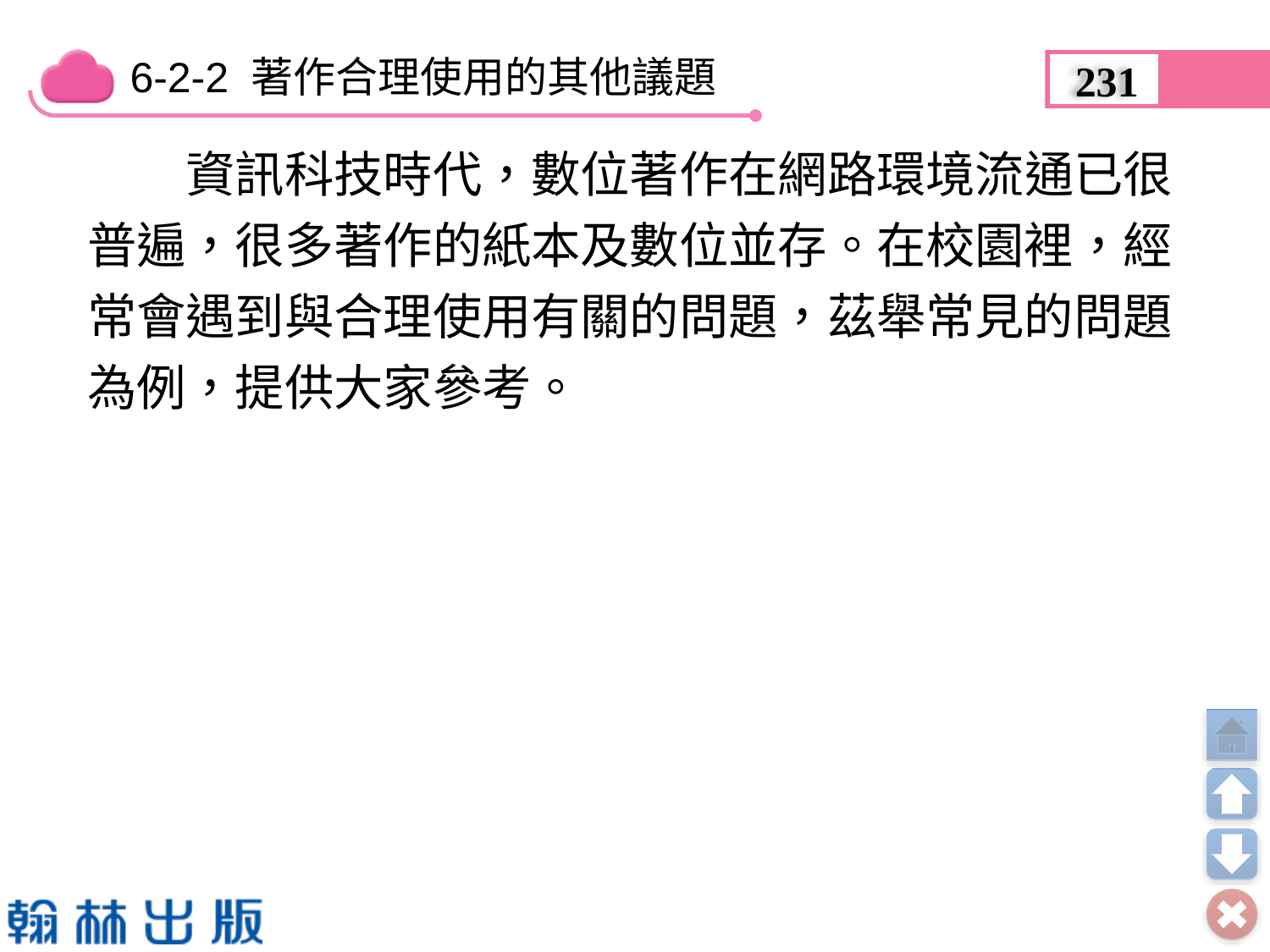

231
　　資訊科技時代，數位著作在網路環境流通已很普遍，很多著作的紙本及數位並存。在校園裡，經常會遇到與合理使用有關的問題，茲舉常見的問題為例，提供大家參考。